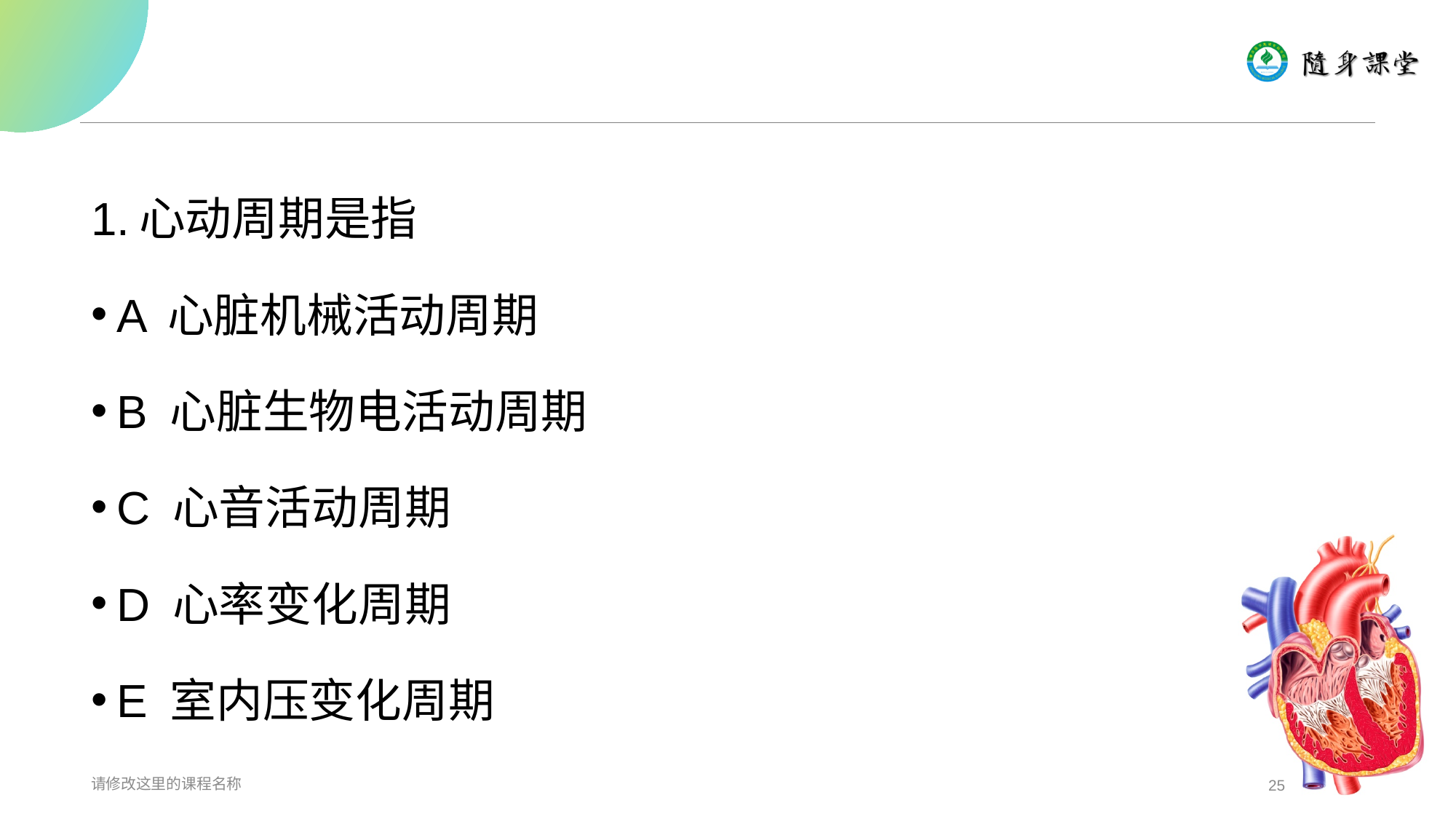

#
1.心动周期是指
A 心脏机械活动周期
B 心脏生物电活动周期
C 心音活动周期
D 心率变化周期
E 室内压变化周期
请修改这里的课程名称
25